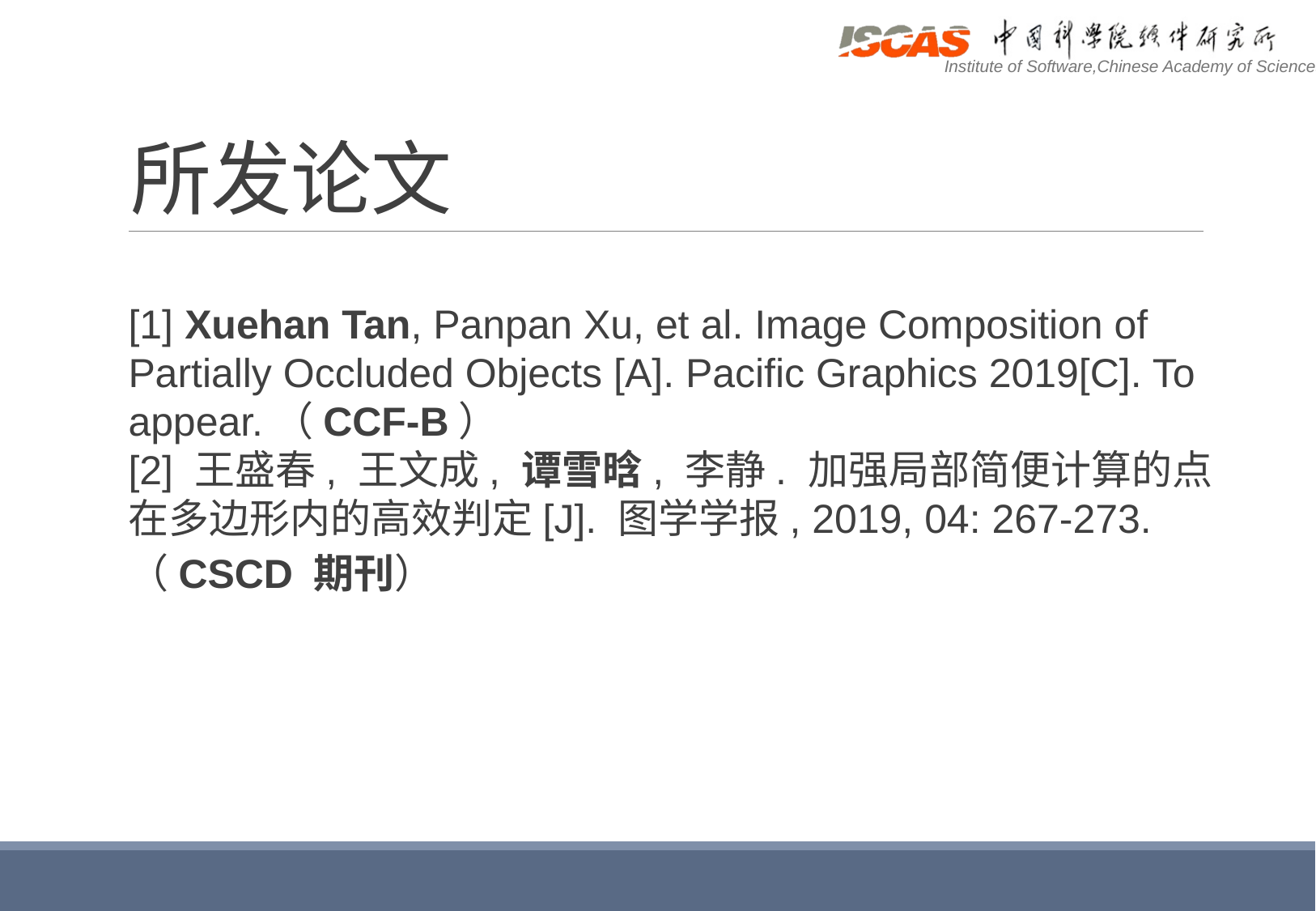

# 所发论文
[1] Xuehan Tan, Panpan Xu, et al. Image Composition of Partially Occluded Objects [A]. Pacific Graphics 2019[C]. To appear.（CCF-B）
[2] 王盛春, 王文成, 谭雪晗, 李静. 加强局部简便计算的点在多边形内的高效判定[J]. 图学学报, 2019, 04: 267-273.（CSCD 期刊）